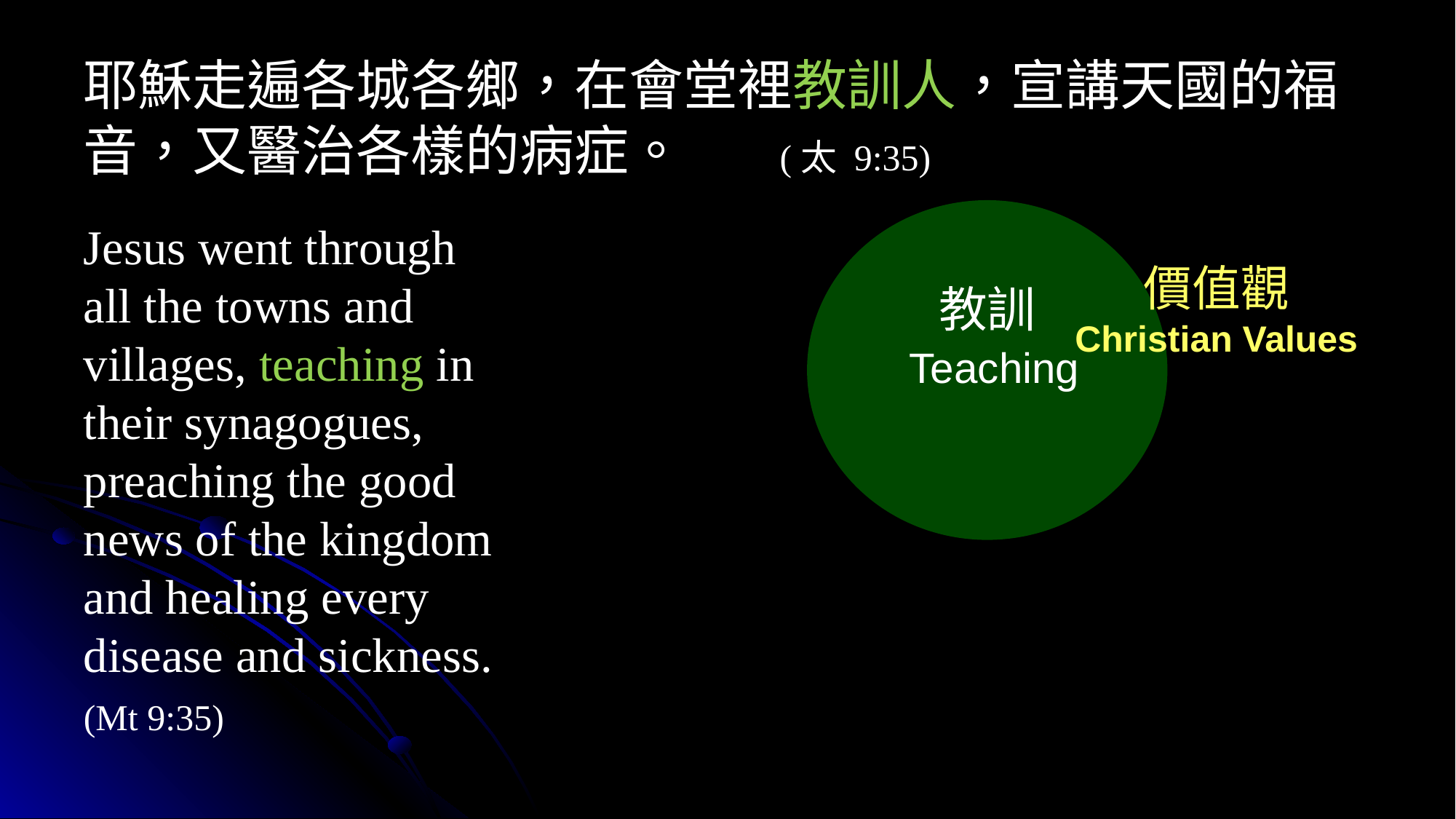

耶穌走遍各城各鄉，在會堂裡教訓人，宣講天國的福音，又醫治各樣的病症。	    (太 9:35)

Jesus went through all the towns and villages, teaching in their synagogues, preaching the good news of the kingdom and healing every disease and sickness.
(Mt 9:35)
價值觀
Christian Values
教訓
Teaching